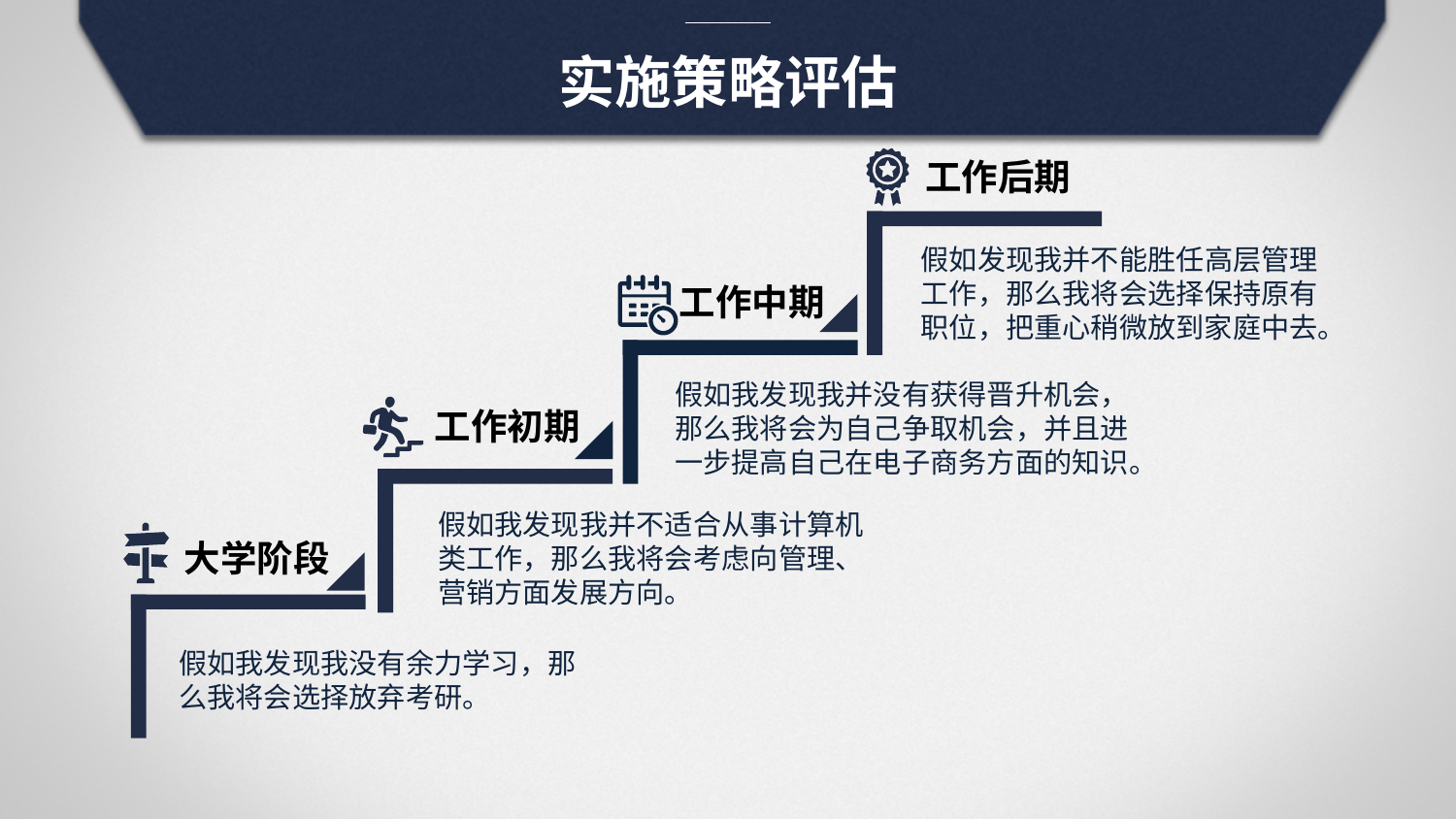

实施策略评估
工作后期

假如发现我并不能胜任高层管理工作，那么我将会选择保持原有职位，把重心稍微放到家庭中去。
工作中期

假如我发现我并没有获得晋升机会，那么我将会为自己争取机会，并且进一步提高自己在电子商务方面的知识。

工作初期

假如我发现我并不适合从事计算机类工作，那么我将会考虑向管理、营销方面发展方向。

大学阶段

假如我发现我没有余力学习，那么我将会选择放弃考研。